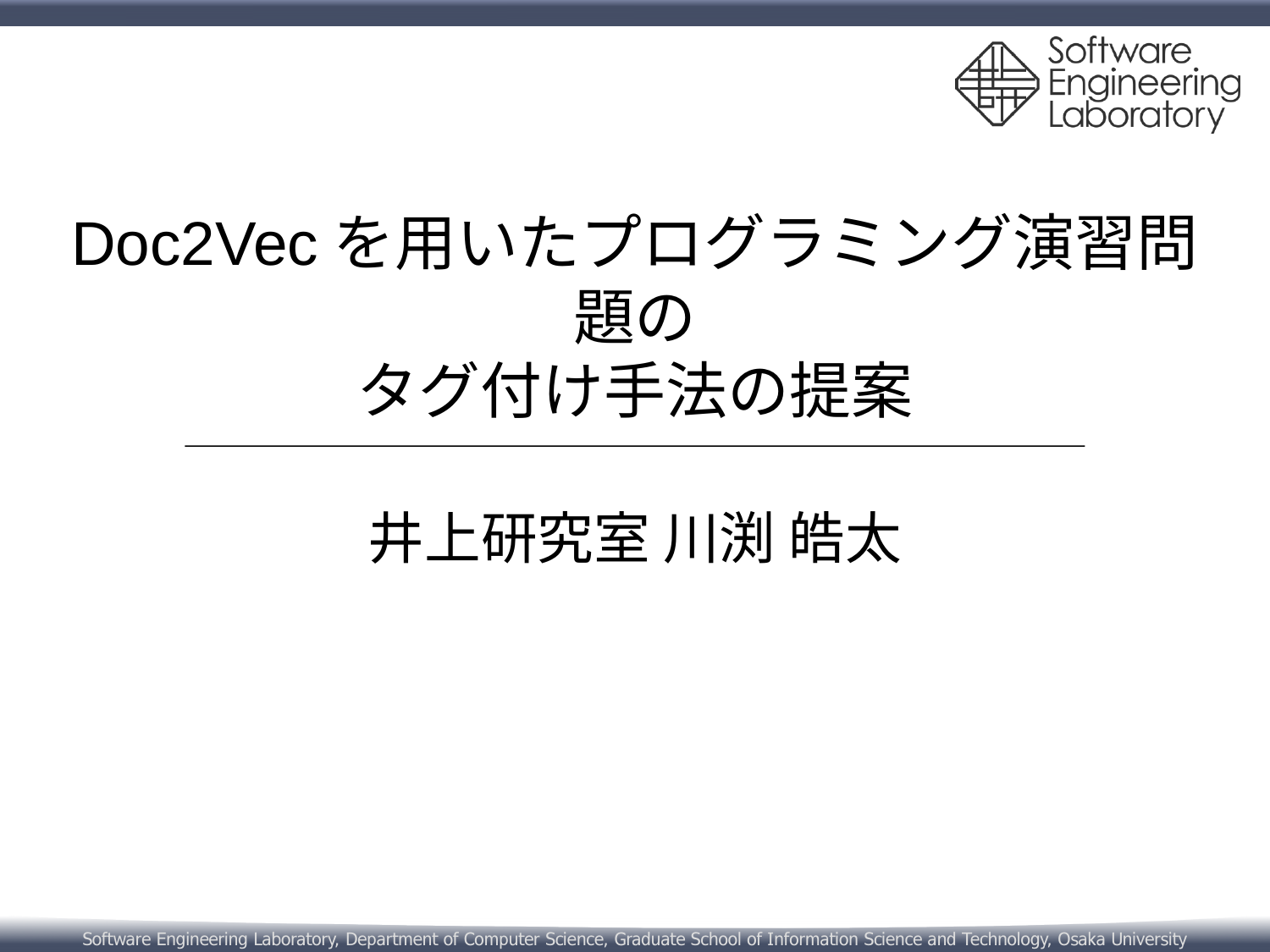

# Doc2Vecを用いたプログラミング演習問題の タグ付け手法の提案
井上研究室 川渕 皓太